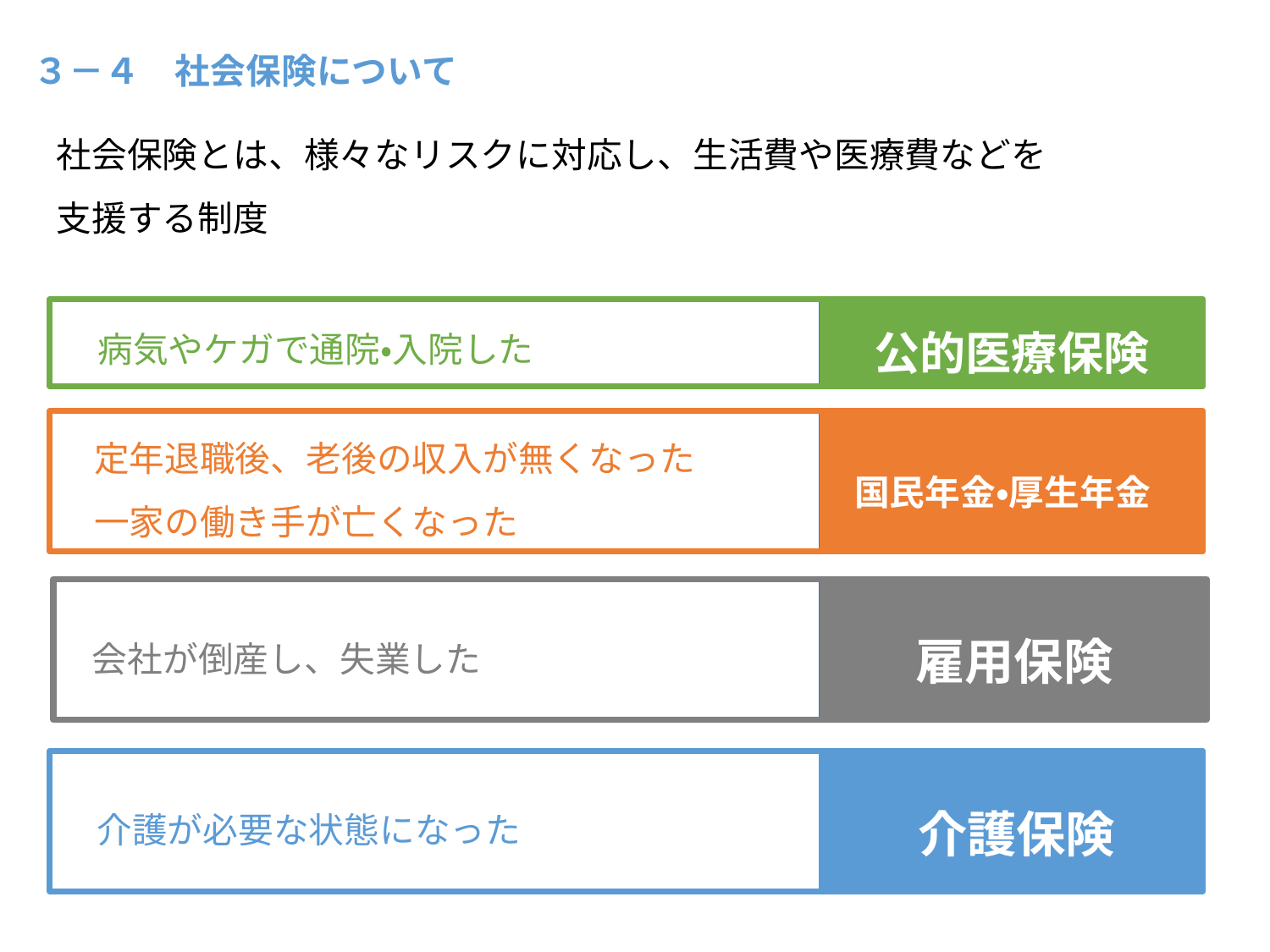

３－４　社会保険について
社会保険とは、様々なリスクに対応し、生活費や医療費などを
支援する制度
公的医療保険

病気やケガで通院・入院した
定年退職後、老後の収入が無くなった
一家の働き手が亡くなった

国民年金・厚生年金

雇用保険
会社が倒産し、失業した

介護保険
介護が必要な状態になった